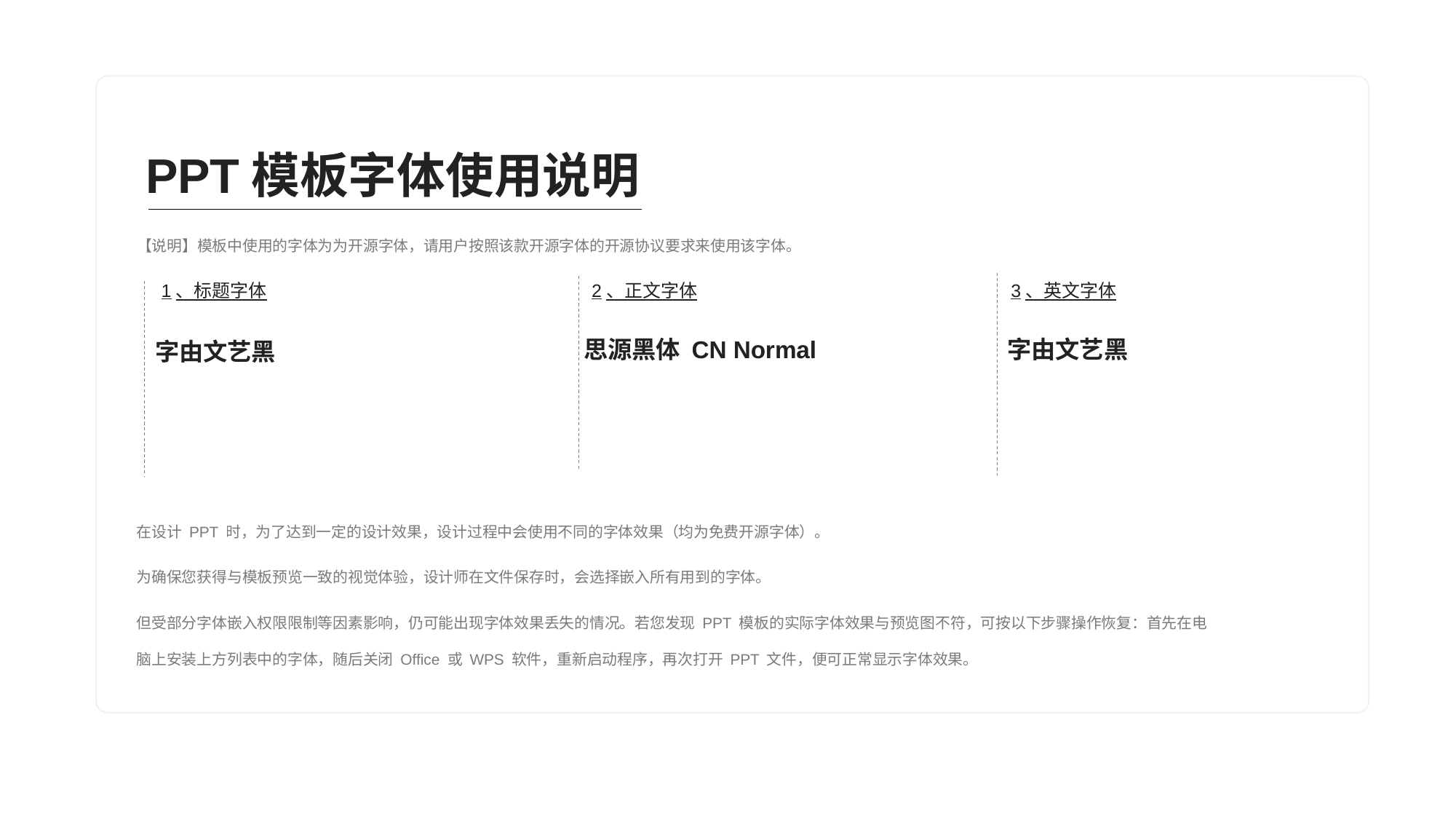

PPT模板字体使用说明
【说明】模板中使用的字体为为开源字体，请用户按照该款开源字体的开源协议要求来使用该字体。
1、标题字体
2、正文字体
3、英文字体
思源黑体 CN Normal
字由文艺黑
字由文艺黑
在设计 PPT 时，为了达到一定的设计效果，设计过程中会使用不同的字体效果（均为免费开源字体）。
为确保您获得与模板预览一致的视觉体验，设计师在文件保存时，会选择嵌入所有用到的字体。
但受部分字体嵌入权限限制等因素影响，仍可能出现字体效果丢失的情况。若您发现 PPT 模板的实际字体效果与预览图不符，可按以下步骤操作恢复：首先在电脑上安装上方列表中的字体，随后关闭 Office 或 WPS 软件，重新启动程序，再次打开 PPT 文件，便可正常显示字体效果。